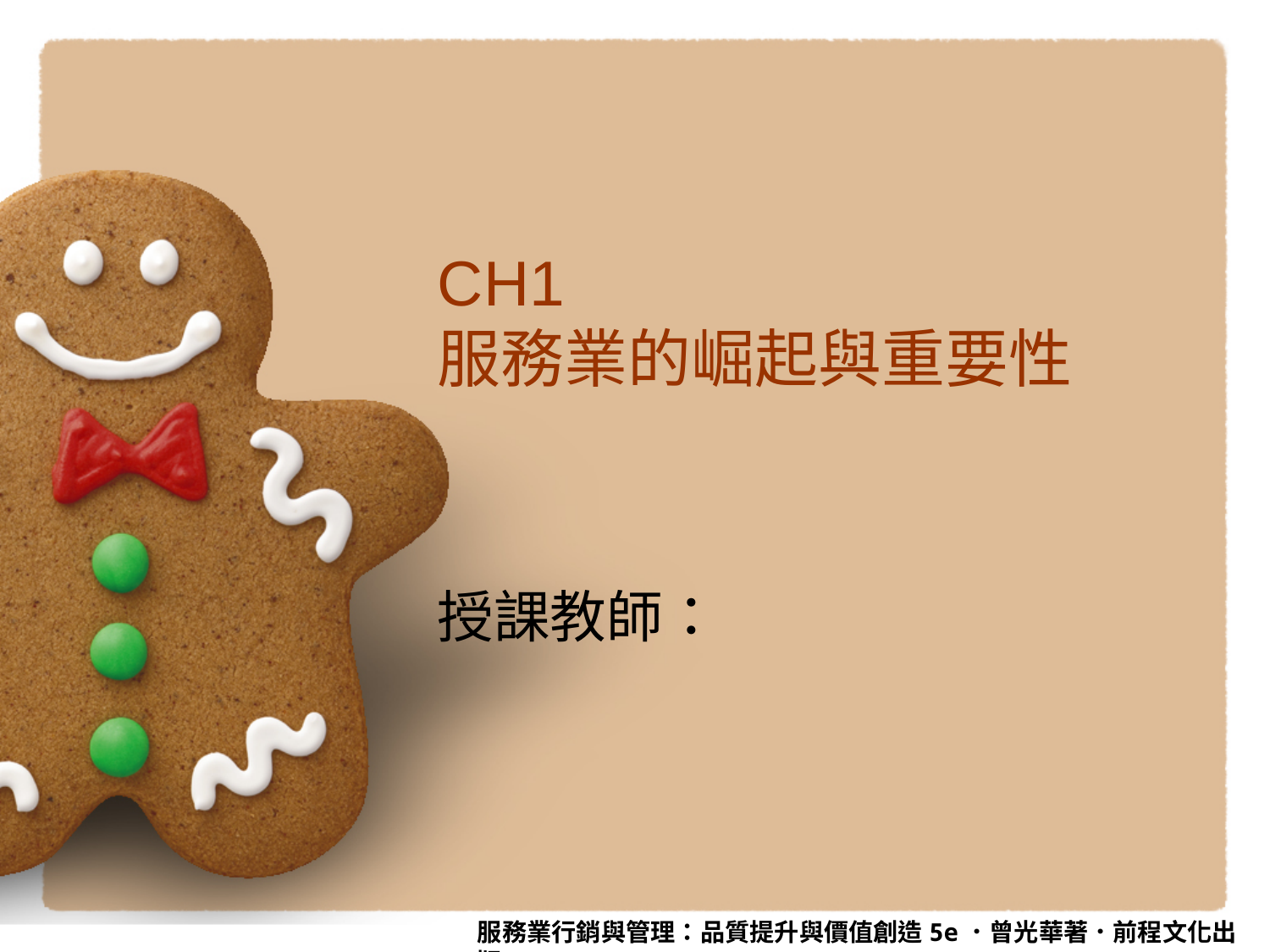

# CH1 服務業的崛起與重要性

服務業行銷與管理：品質提升與價值創造5e．曾光華著．前程文化出版